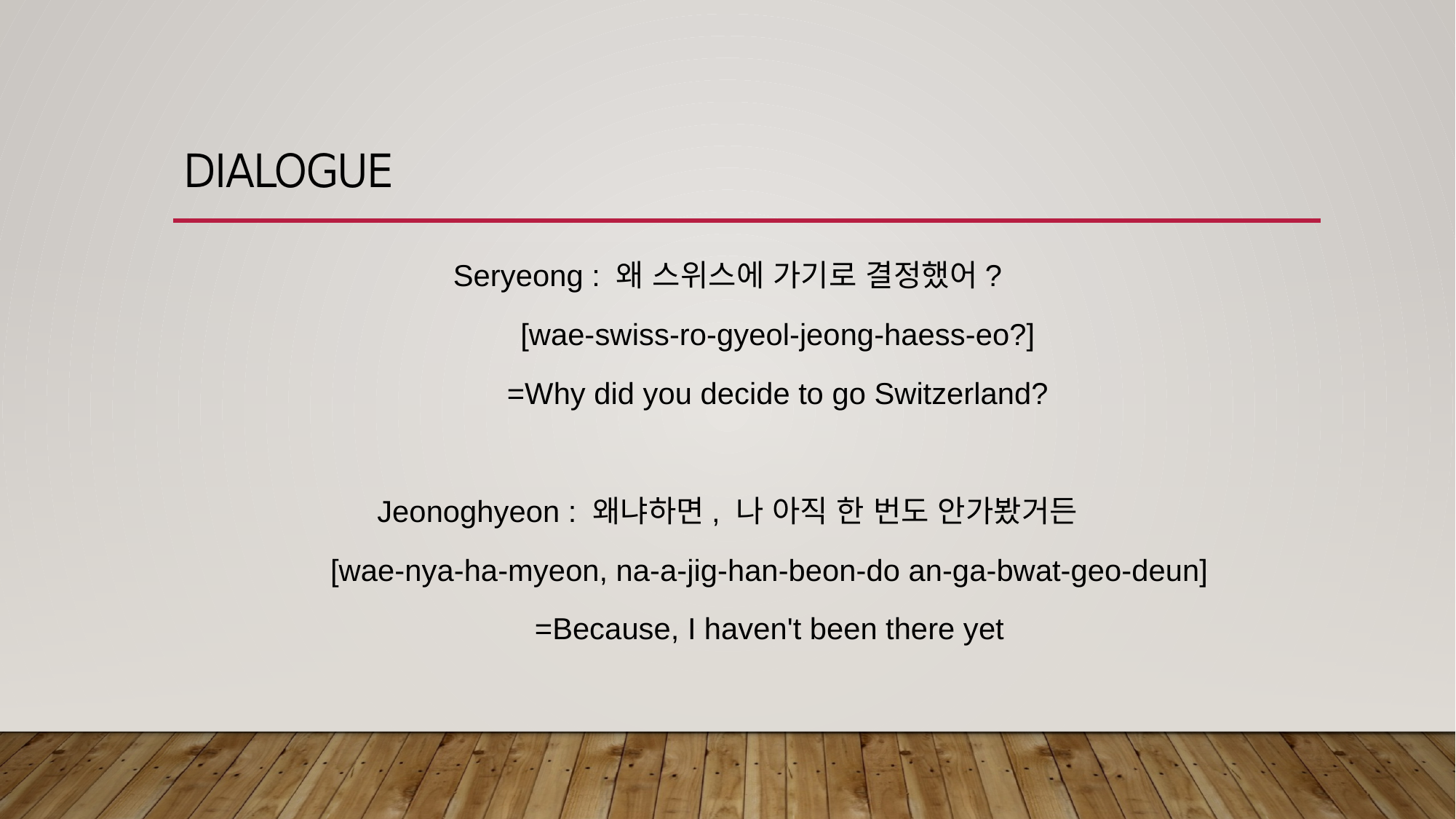

# dialogue
Seryeong : 왜 스위스에 가기로 결정했어?
            [wae-swiss-ro-gyeol-jeong-haess-eo?]
            =Why did you decide to go Switzerland?

Jeonoghyeon : 왜냐하면, 나 아직 한 번도 안가봤거든
          [wae-nya-ha-myeon, na-a-jig-han-beon-do an-ga-bwat-geo-deun]
          =Because, I haven't been there yet